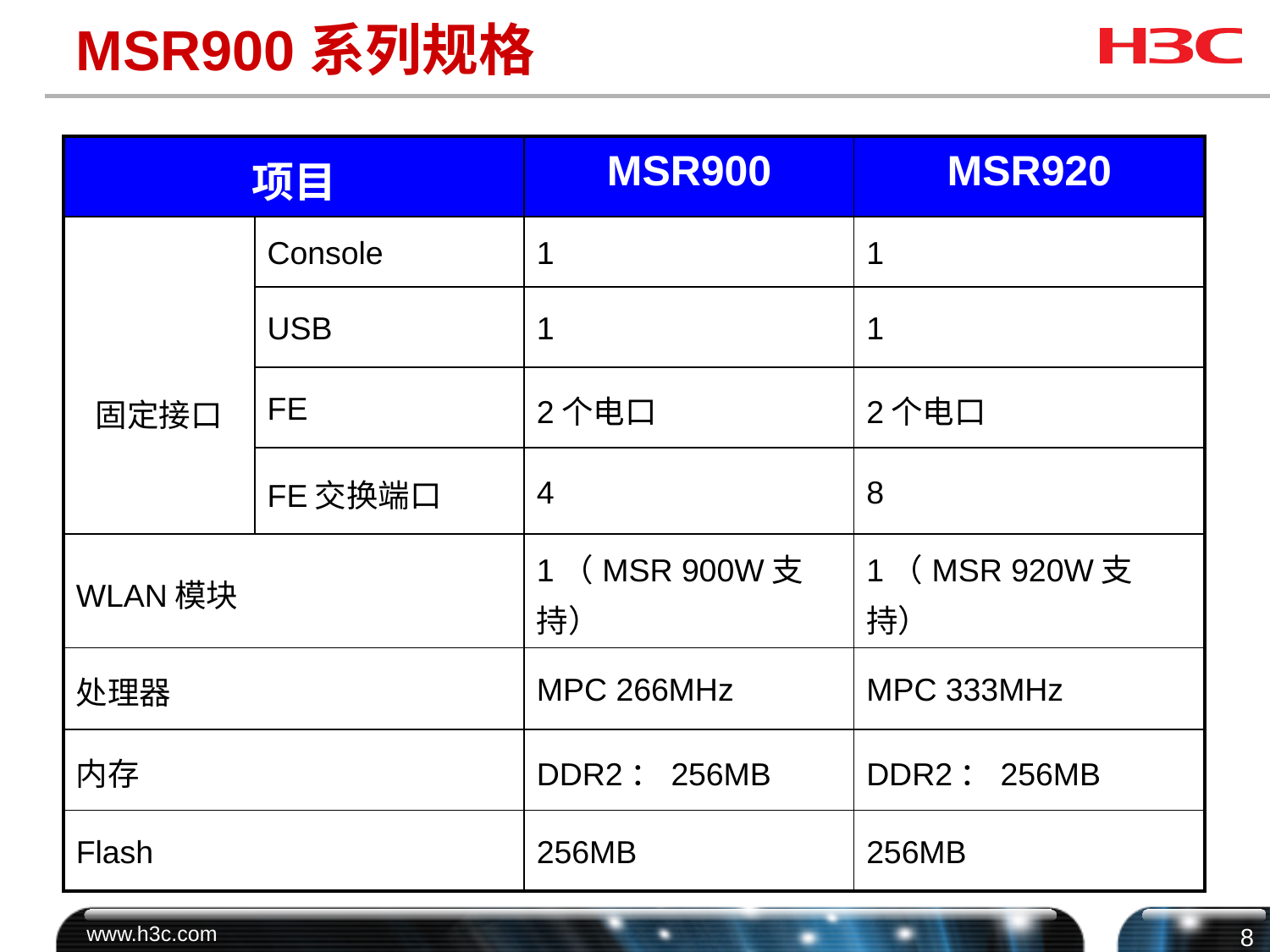

MSR900系列规格
| 项目 |  | MSR900 | MSR920 |
| --- | --- | --- | --- |
| 固定接口 | Console | 1 | 1 |
|  | USB | 1 | 1 |
|  | FE | 2个电口 | 2个电口 |
|  | FE交换端口 | 4 | 8 |
| WLAN模块 |  | 1（MSR 900W支持） | 1（MSR 920W支持） |
| 处理器 |  | MPC 266MHz | MPC 333MHz |
| 内存 |  | DDR2：256MB | DDR2：256MB |
| Flash |  | 256MB | 256MB |